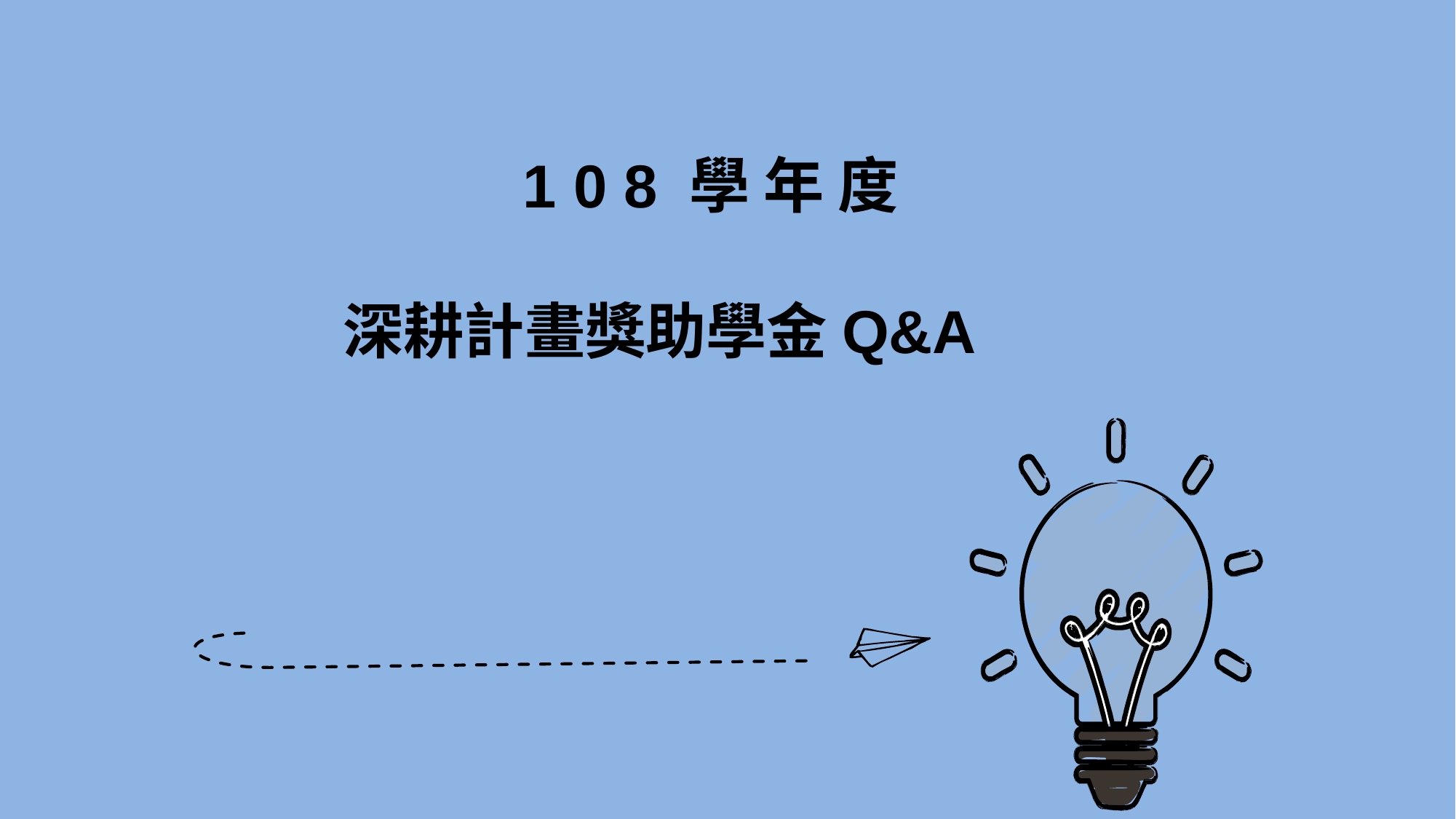

1 0 8 學 年 度
深耕計畫獎助學金Q&A